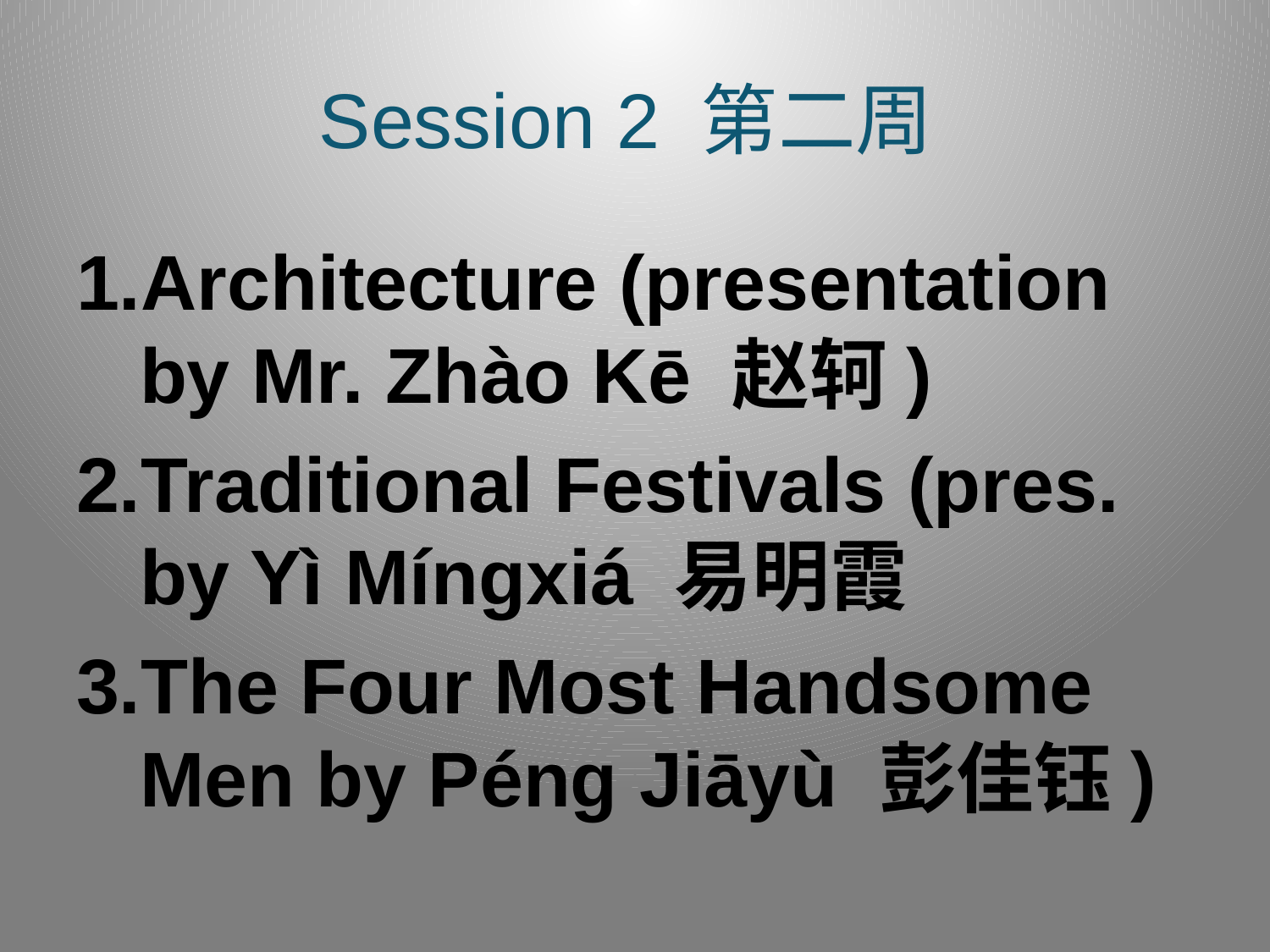

# Session 2 第二周
Architecture (presentation by Mr. Zhào Kē 赵轲)
Traditional Festivals (pres. by Yì Míngxiá 易明霞
The Four Most Handsome Men by Péng Jiāyù 彭佳钰)